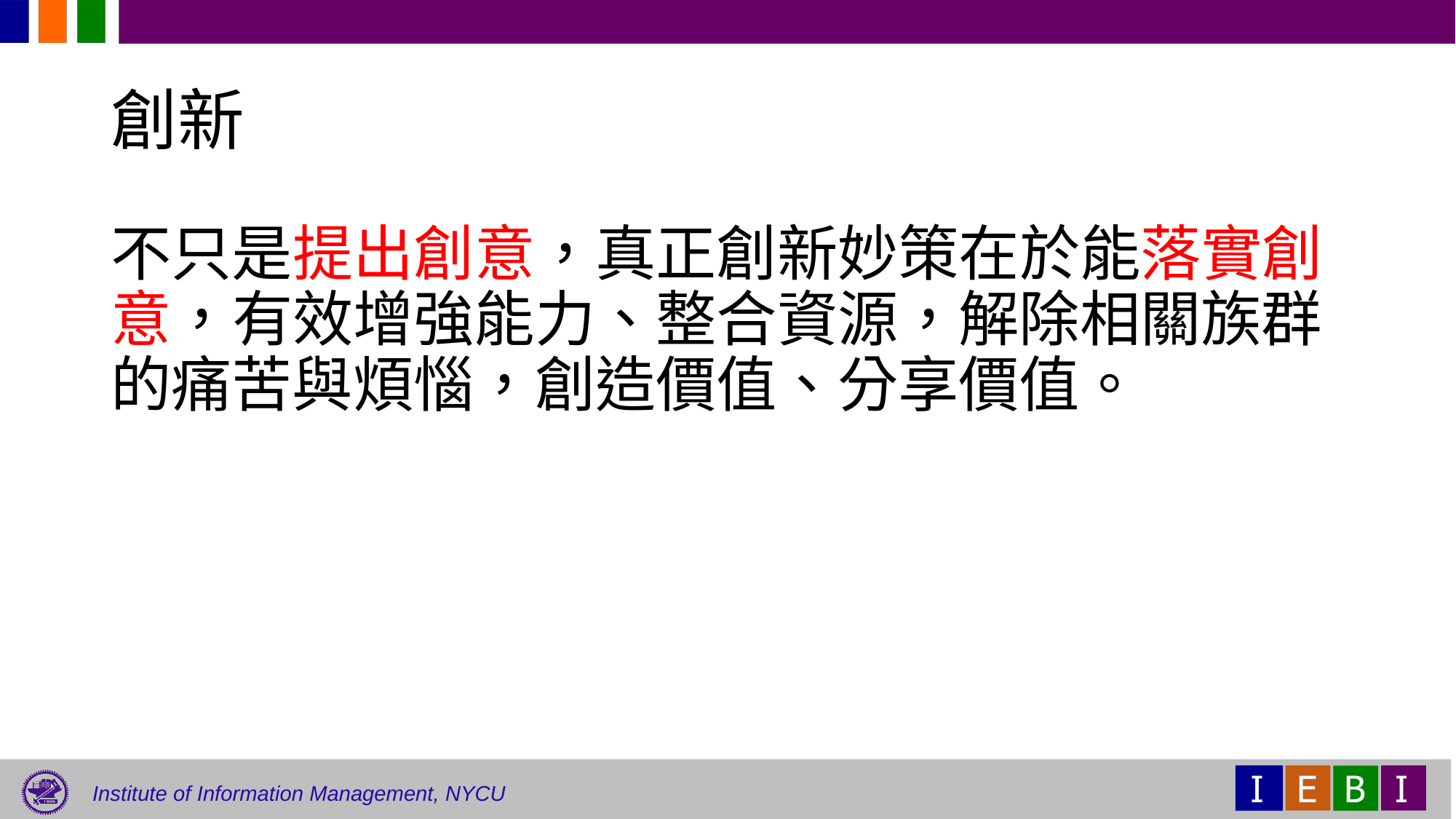

# 創新
不只是提出創意，真正創新妙策在於能落實創意，有效增強能力、整合資源，解除相關族群的痛苦與煩惱，創造價值、分享價值。